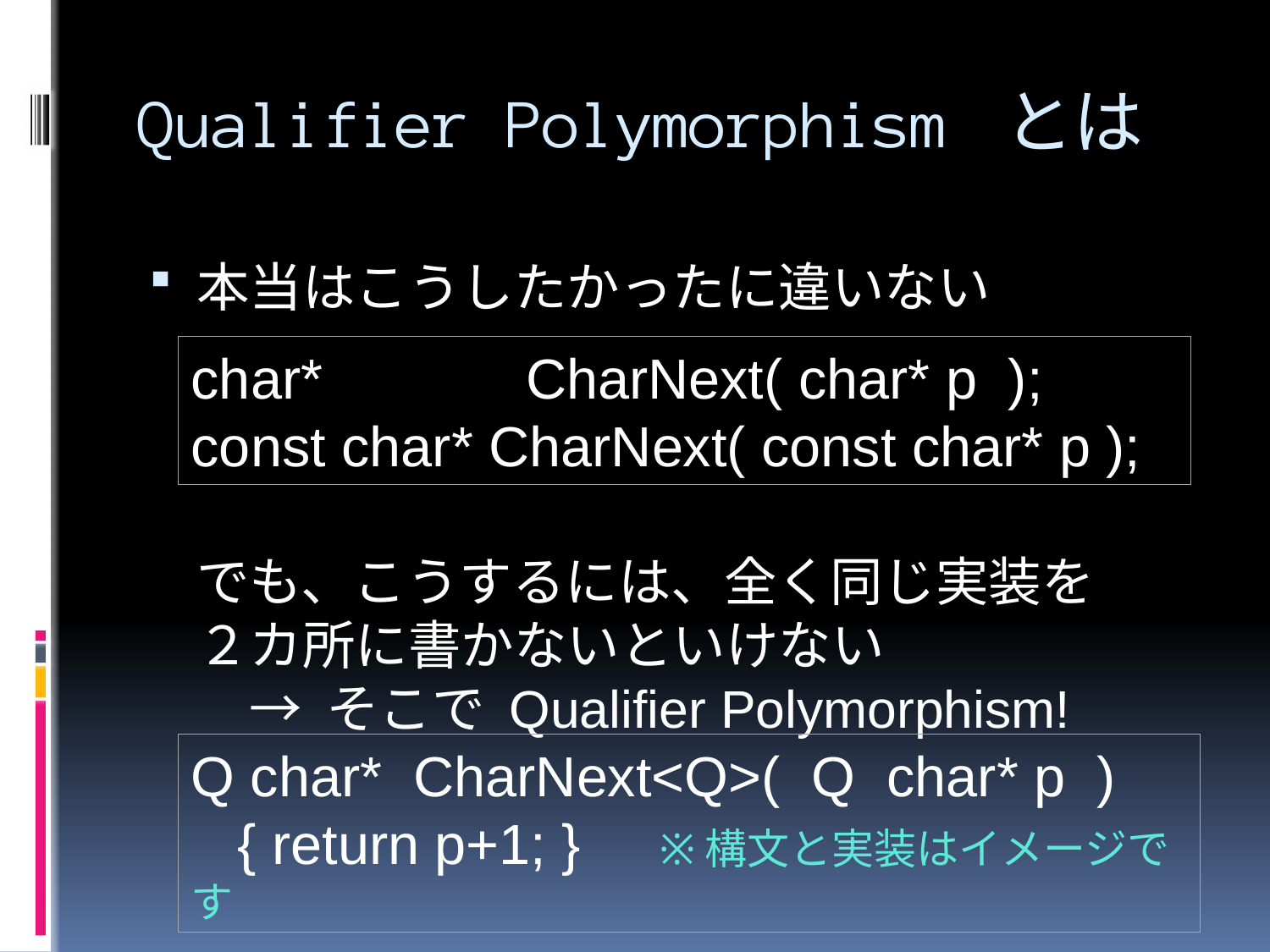

# Qualifier Polymorphism とは
本当はこうしたかったに違いない

	でも、こうするには、全く同じ実装を
２カ所に書かないといけない
　→  そこで Qualifier Polymorphism!
char*             CharNext( char* p  );
const char* CharNext( const char* p );
Q char*  CharNext<Q>(  Q  char* p  )
   { return p+1; }     ※構文と実装はイメージです